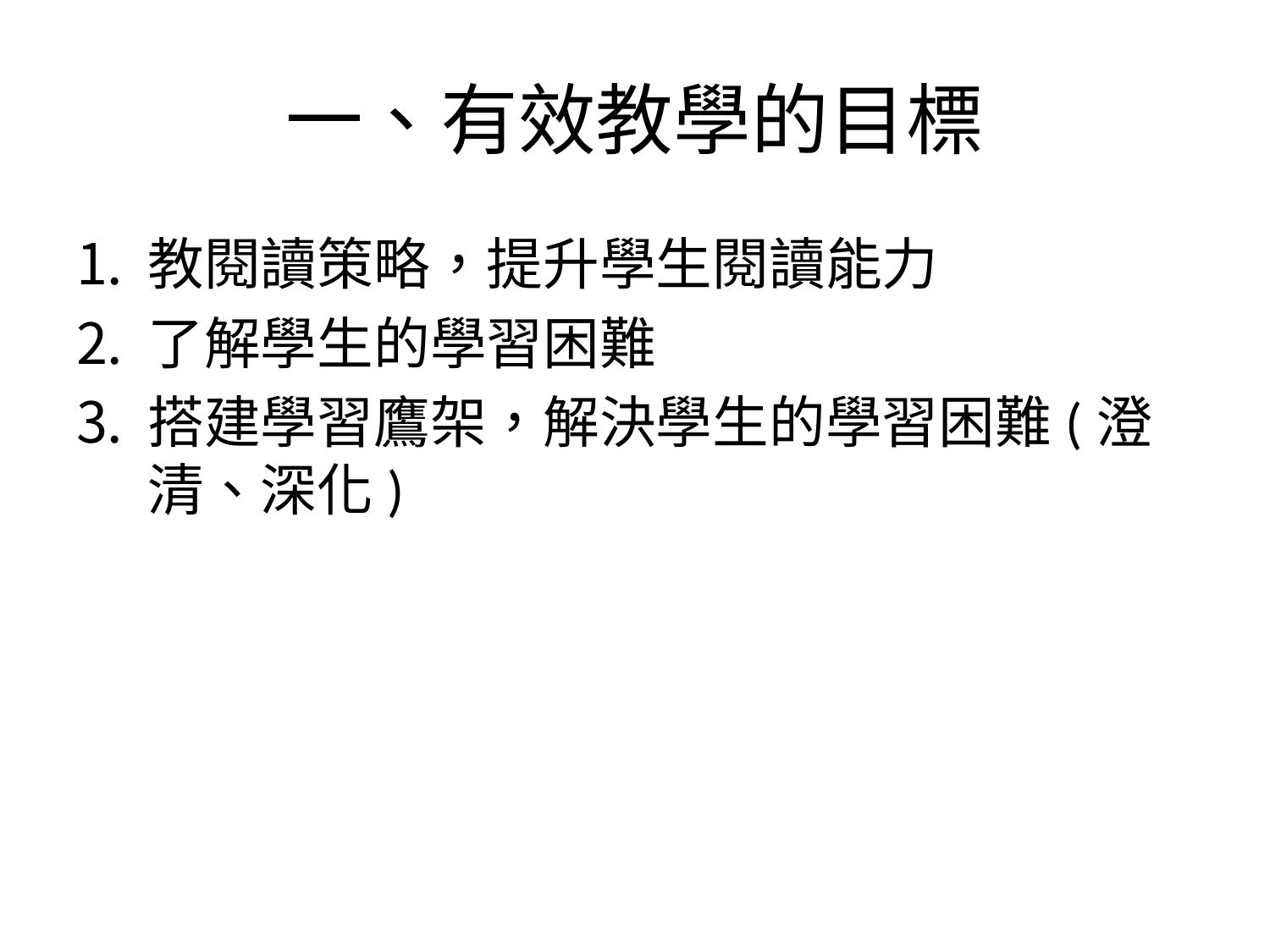

# 一、有效教學的目標
教閱讀策略，提升學生閱讀能力
了解學生的學習困難
搭建學習鷹架，解決學生的學習困難(澄清、深化)